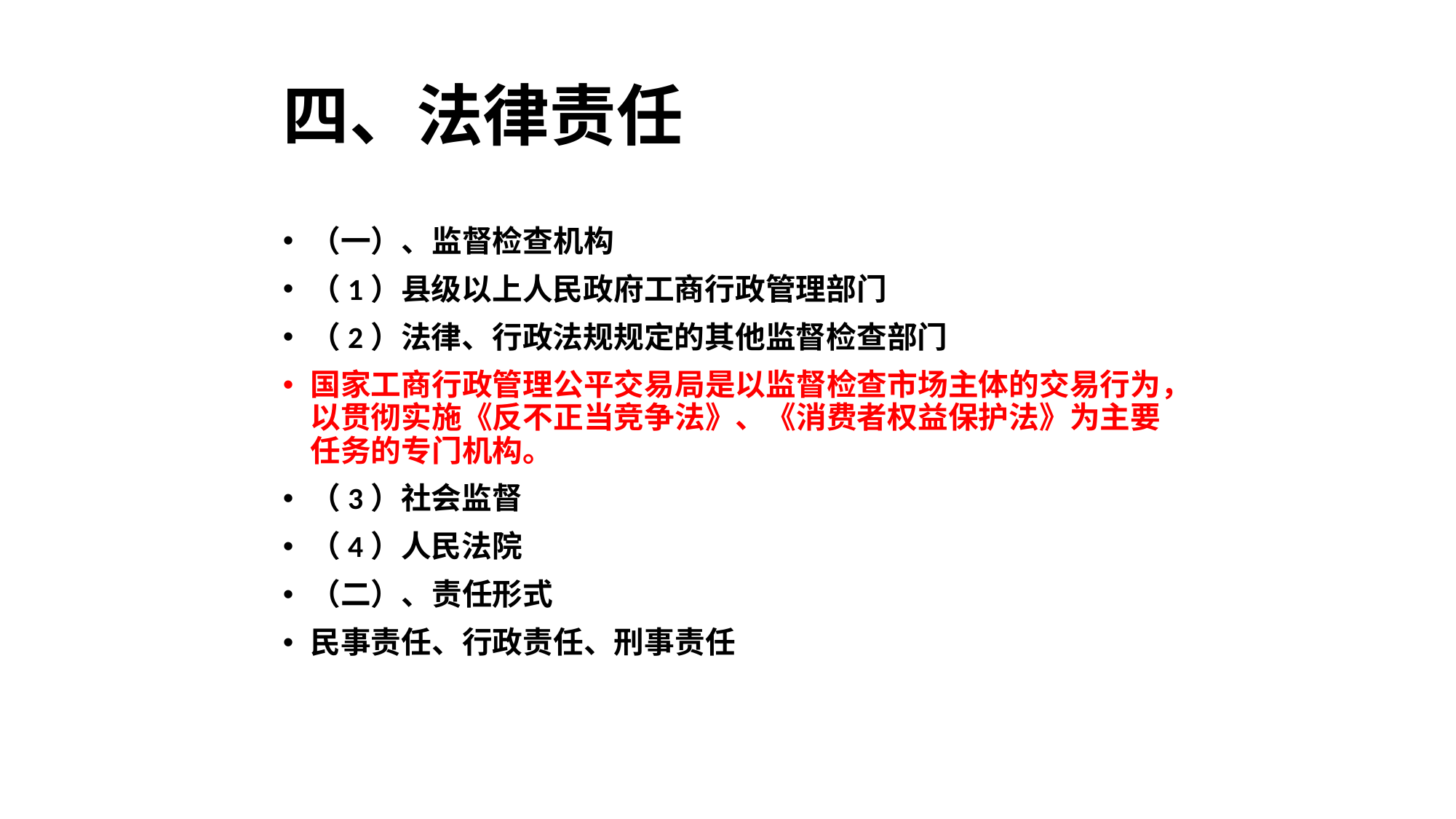

# 四、法律责任

（一）、监督检查机构
（1）县级以上人民政府工商行政管理部门
（2）法律、行政法规规定的其他监督检查部门
国家工商行政管理公平交易局是以监督检查市场主体的交易行为，以贯彻实施《反不正当竞争法》、《消费者权益保护法》为主要任务的专门机构。
（3）社会监督
（4）人民法院
（二）、责任形式
民事责任、行政责任、刑事责任